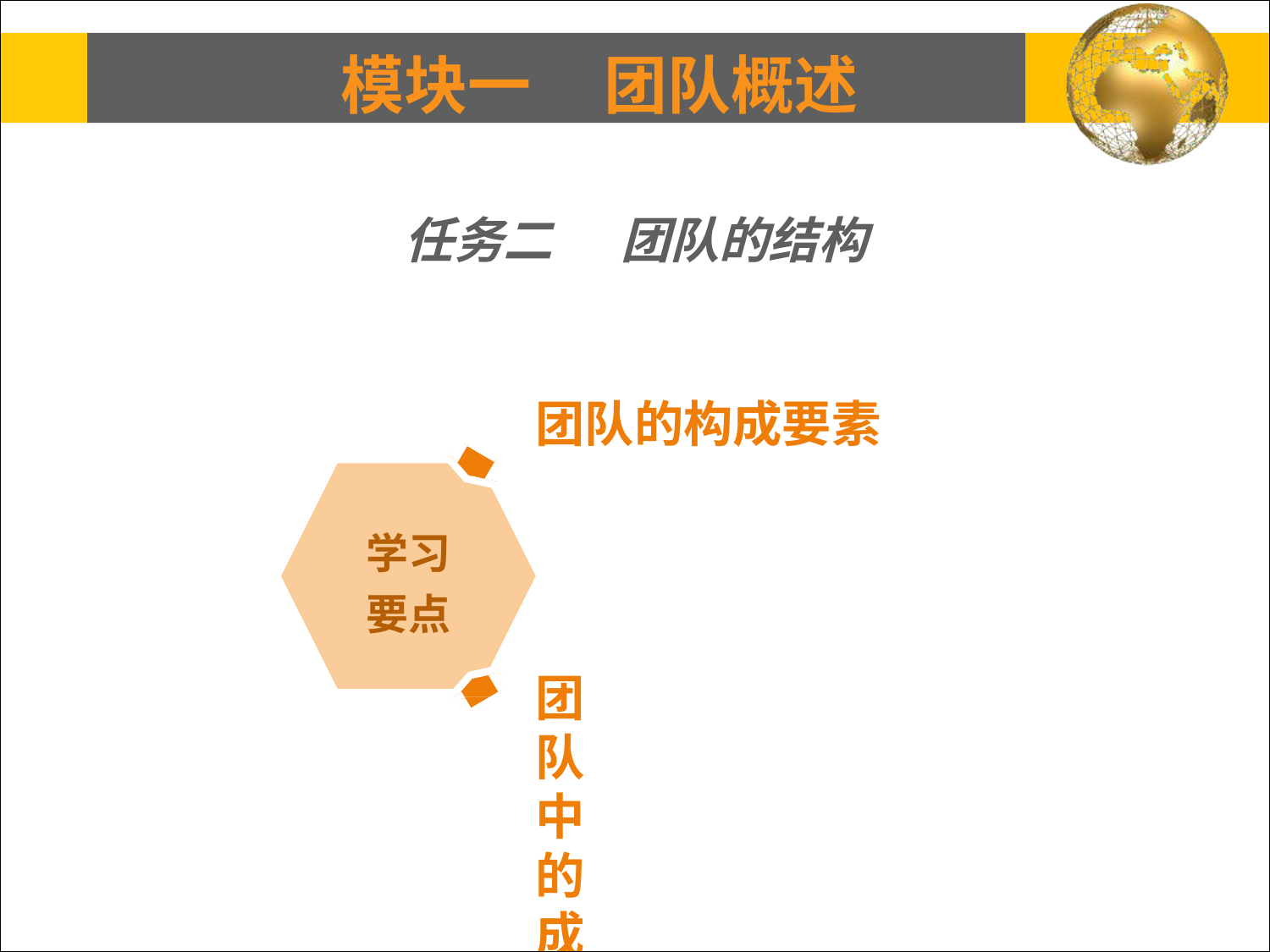

# 模块一	团队概述
任务二	团队的结构

团队的构成要素

学习 要点
团队中的成员